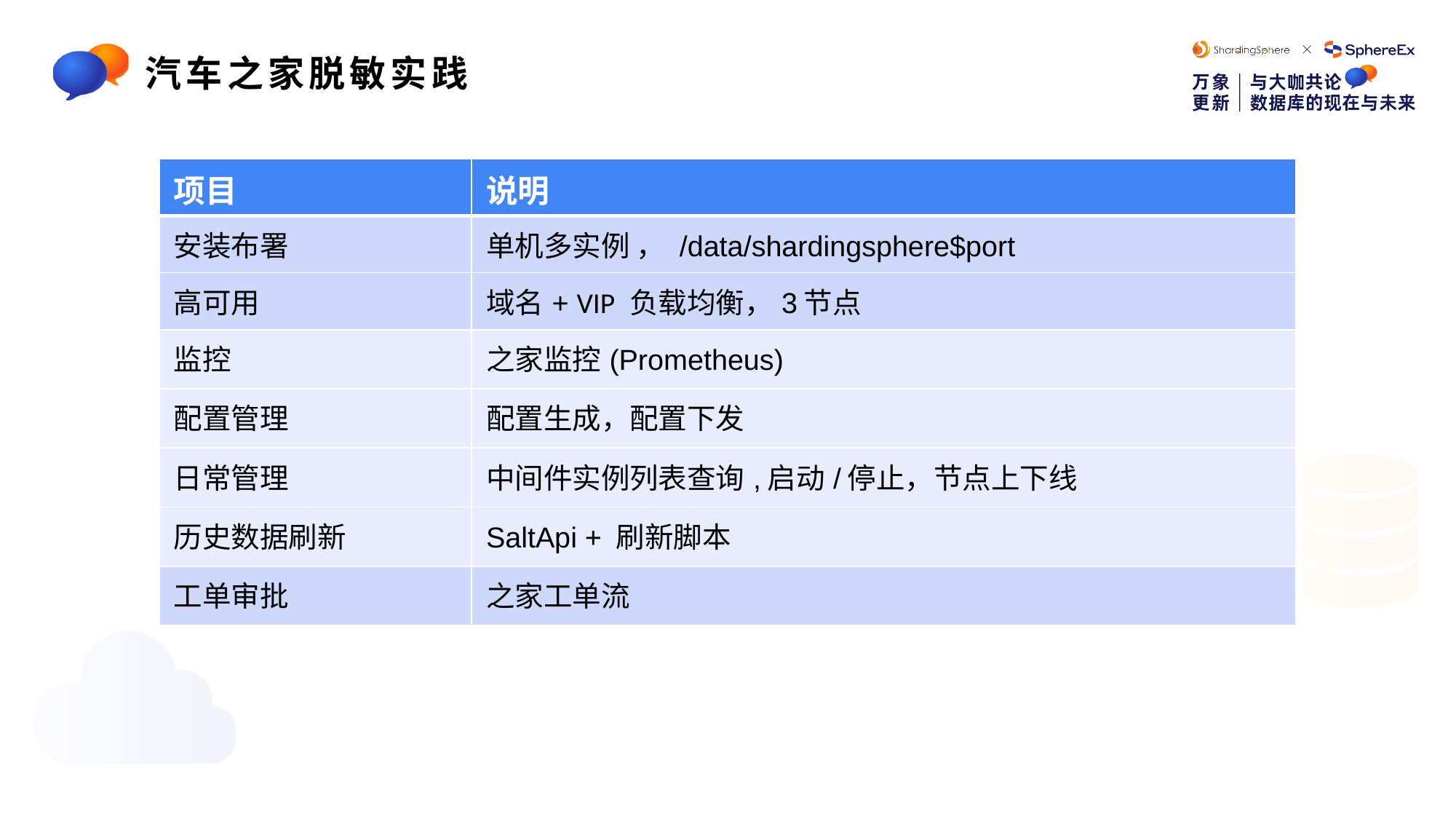

e7d195523061f1c0c2b73831c94a3edc981f60e396d3e182073EE1468018468A7F192AE5E5CD515B6C3125F8AF6E4EE646174E8CF0B46FD19828DCE8CDA3B3A044A74F0E769C5FA8CB87AB6FC303C8BA3785FAC64AF5424764E128FECAE4CC727650C04623638EBB0E38E204334561D5C6A1F0CAD760F6FBB7D9E209A4CCD06739B0CBDF42479AA5F56606813F7B2771
汽车之家脱敏实践
| 项目 | 说明 |
| --- | --- |
| 安装布署 | 单机多实例 ， /data/shardingsphere$port |
| 高可用 | 域名+ VIP 负载均衡，3节点 |
| 监控 | 之家监控(Prometheus) |
| 配置管理 | 配置生成，配置下发 |
| 日常管理 | 中间件实例列表查询,启动/停止，节点上下线 |
| 历史数据刷新 | SaltApi + 刷新脚本 |
| 工单审批 | 之家工单流 |